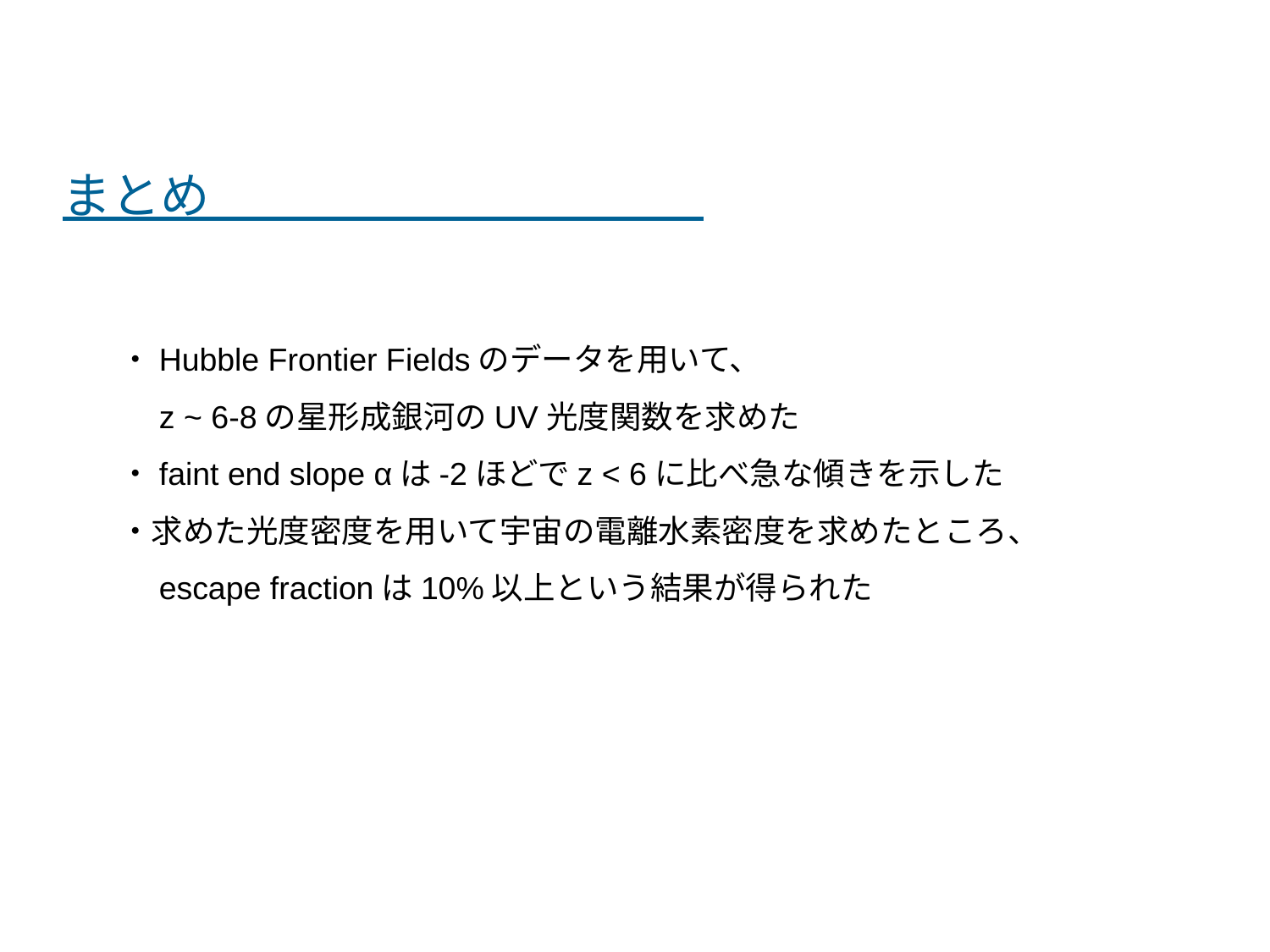

まとめ
・Hubble Frontier Fieldsのデータを用いて、
　z ~ 6-8の星形成銀河のUV光度関数を求めた
・faint end slope αは-2ほどでz < 6に比べ急な傾きを示した
・求めた光度密度を用いて宇宙の電離水素密度を求めたところ、
　escape fractionは10%以上という結果が得られた